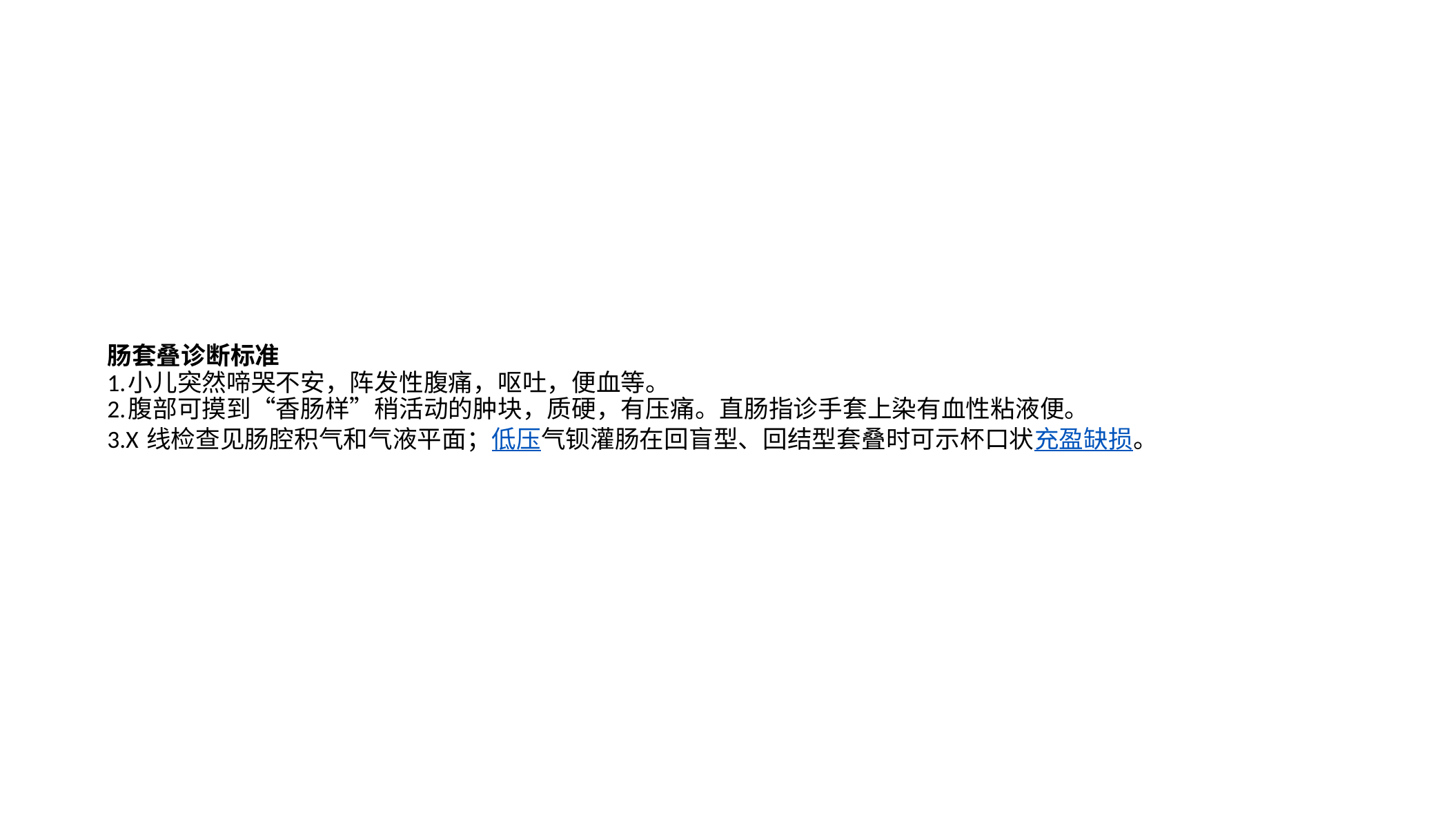

# 肠套叠诊断标准 1.小儿突然啼哭不安，阵发性腹痛，呕吐，便血等。 2.腹部可摸到“香肠样”稍活动的肿块，质硬，有压痛。直肠指诊手套上染有血性粘液便。 3.X 线检查见肠腔积气和气液平面；低压气钡灌肠在回盲型、回结型套叠时可示杯口状充盈缺损。